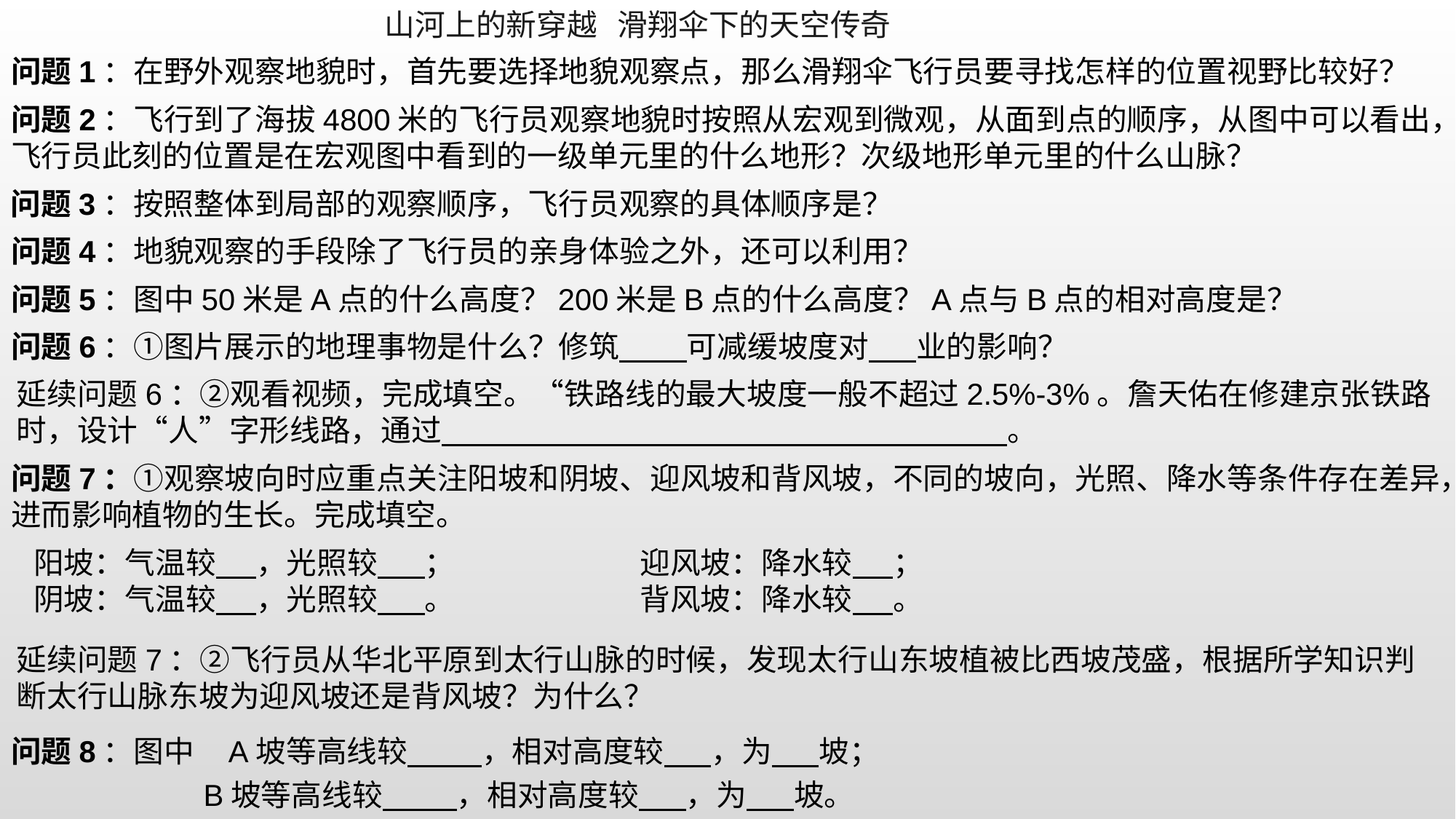

山河上的新穿越   滑翔伞下的天空传奇
问题1：在野外观察地貌时，首先要选择地貌观察点，那么滑翔伞飞行员要寻找怎样的位置视野比较好？
问题2：飞行到了海拔4800米的飞行员观察地貌时按照从宏观到微观，从面到点的顺序，从图中可以看出，飞行员此刻的位置是在宏观图中看到的一级单元里的什么地形？次级地形单元里的什么山脉？
问题3：按照整体到局部的观察顺序，飞行员观察的具体顺序是？
问题4：地貌观察的手段除了飞行员的亲身体验之外，还可以利用？
问题5：图中50米是A点的什么高度？200米是B点的什么高度？A点与B点的相对高度是？
问题6：①图片展示的地理事物是什么？修筑          可减缓坡度对       业的影响？
延续问题6：②观看视频，完成填空。“铁路线的最大坡度一般不超过2.5%-3%。詹天佑在修建京张铁路时，设计“人”字形线路，通过                                                                                    。
问题7：①观察坡向时应重点关注阳坡和阴坡、迎风坡和背风坡，不同的坡向，光照、降水等条件存在差异，进而影响植物的生长。完成填空。
阳坡：气温较      ，光照较       ；
阴坡：气温较      ，光照较       。
迎风坡：降水较      ；
背风坡：降水较      。
延续问题7：②飞行员从华北平原到太行山脉的时候，发现太行山东坡植被比西坡茂盛，根据所学知识判断太行山脉东坡为迎风坡还是背风坡？为什么？
问题8：图中    A坡等高线较           ，相对高度较       ，为       坡；
                       B坡等高线较           ，相对高度较       ，为       坡。